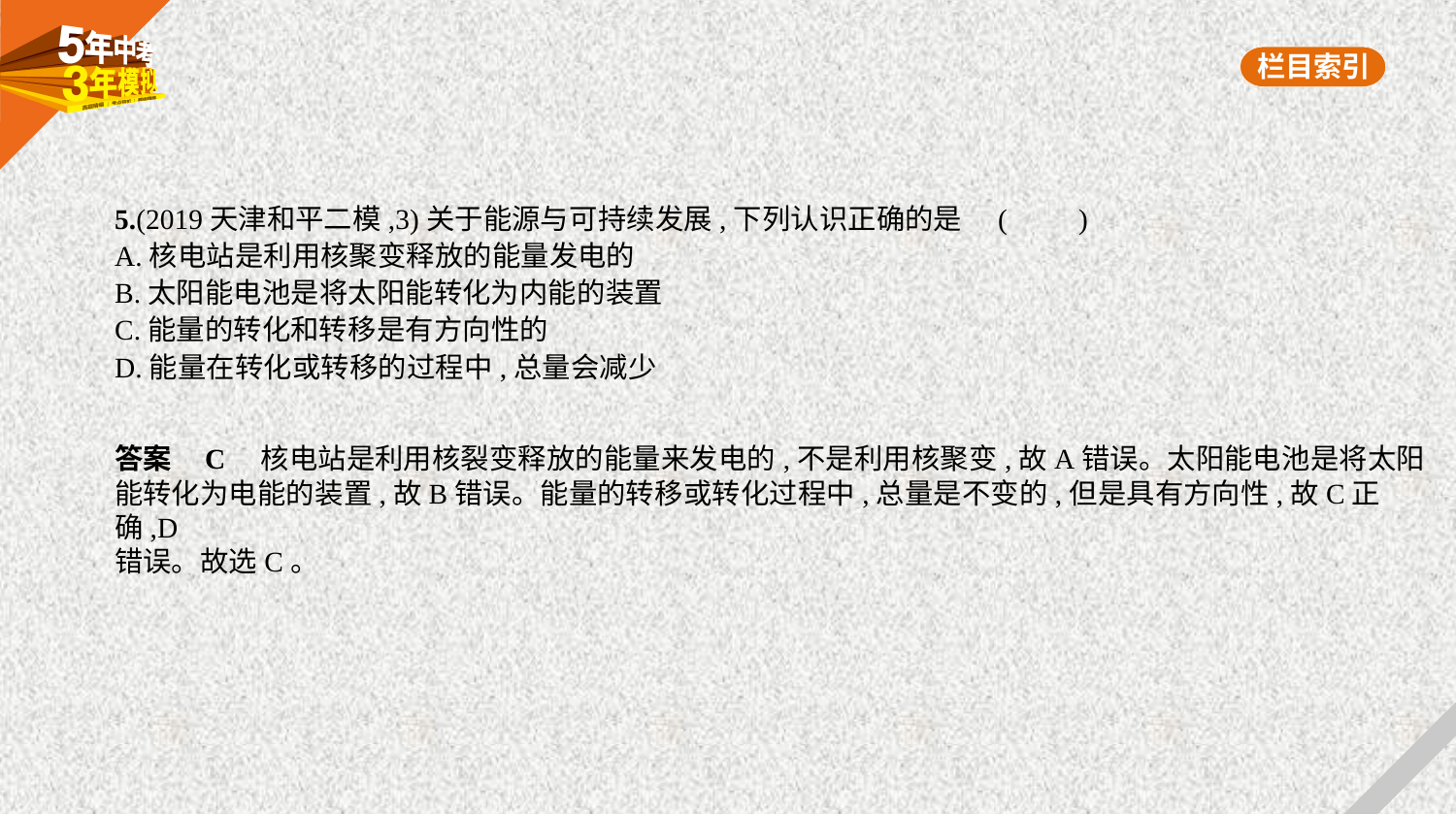

5.(2019天津和平二模,3)关于能源与可持续发展,下列认识正确的是 (　　)
A.核电站是利用核聚变释放的能量发电的
B.太阳能电池是将太阳能转化为内能的装置
C.能量的转化和转移是有方向性的
D.能量在转化或转移的过程中,总量会减少
答案    C　核电站是利用核裂变释放的能量来发电的,不是利用核聚变,故A错误。太阳能电池是将太阳
能转化为电能的装置,故B错误。能量的转移或转化过程中,总量是不变的,但是具有方向性,故C正确,D
错误。故选C。